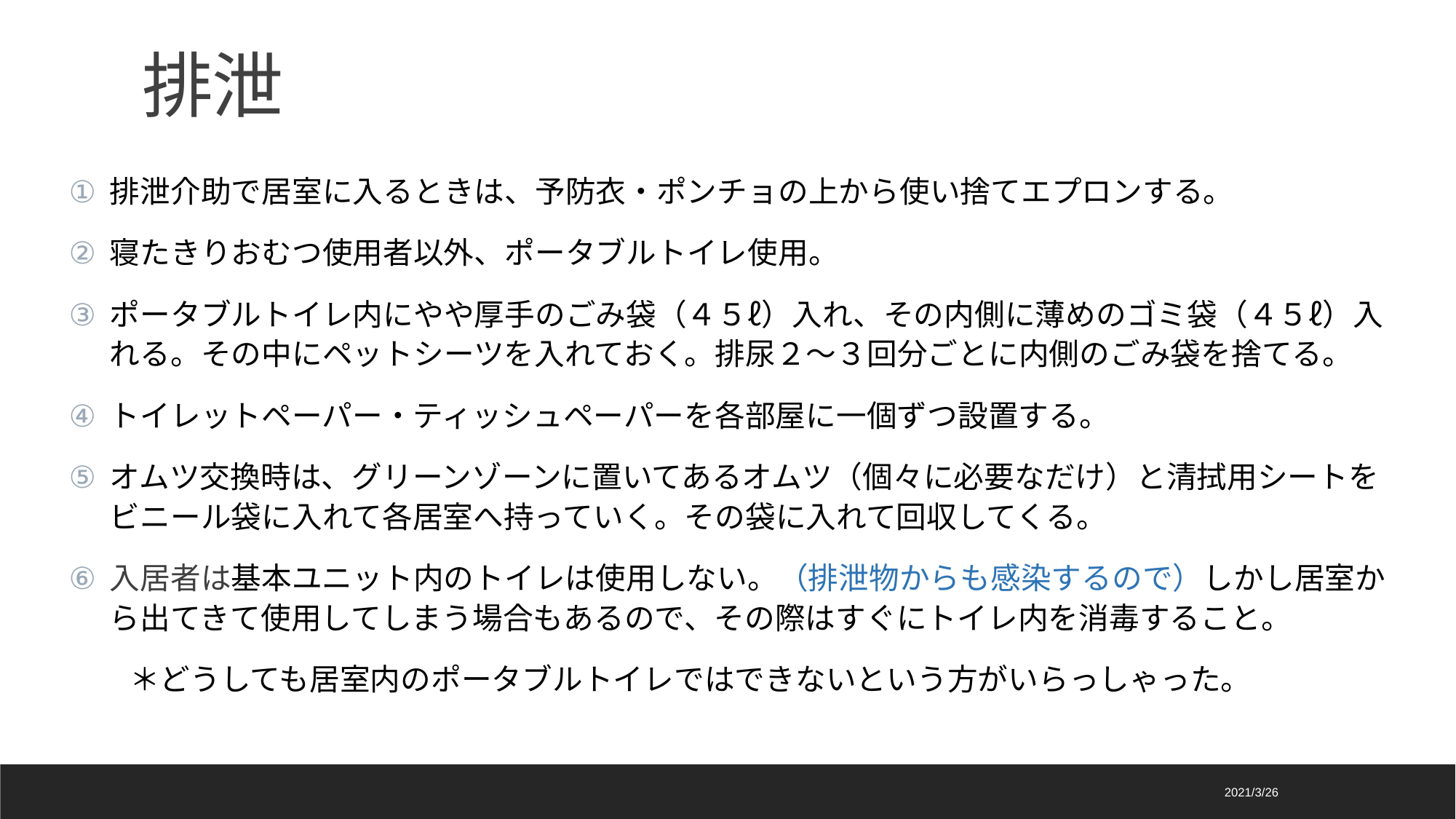

# 排泄
排泄介助で居室に入るときは、予防衣・ポンチョの上から使い捨てエプロンする。
寝たきりおむつ使用者以外、ポータブルトイレ使用。
ポータブルトイレ内にやや厚手のごみ袋（４５ℓ）入れ、その内側に薄めのゴミ袋（４５ℓ）入れる。その中にペットシーツを入れておく。排尿２～３回分ごとに内側のごみ袋を捨てる。
トイレットペーパー・ティッシュペーパーを各部屋に一個ずつ設置する。
オムツ交換時は、グリーンゾーンに置いてあるオムツ（個々に必要なだけ）と清拭用シートをビニール袋に入れて各居室へ持っていく。その袋に入れて回収してくる。
入居者は基本ユニット内のトイレは使用しない。（排泄物からも感染するので）しかし居室から出てきて使用してしまう場合もあるので、その際はすぐにトイレ内を消毒すること。
　　＊どうしても居室内のポータブルトイレではできないという方がいらっしゃった。
2021/3/26